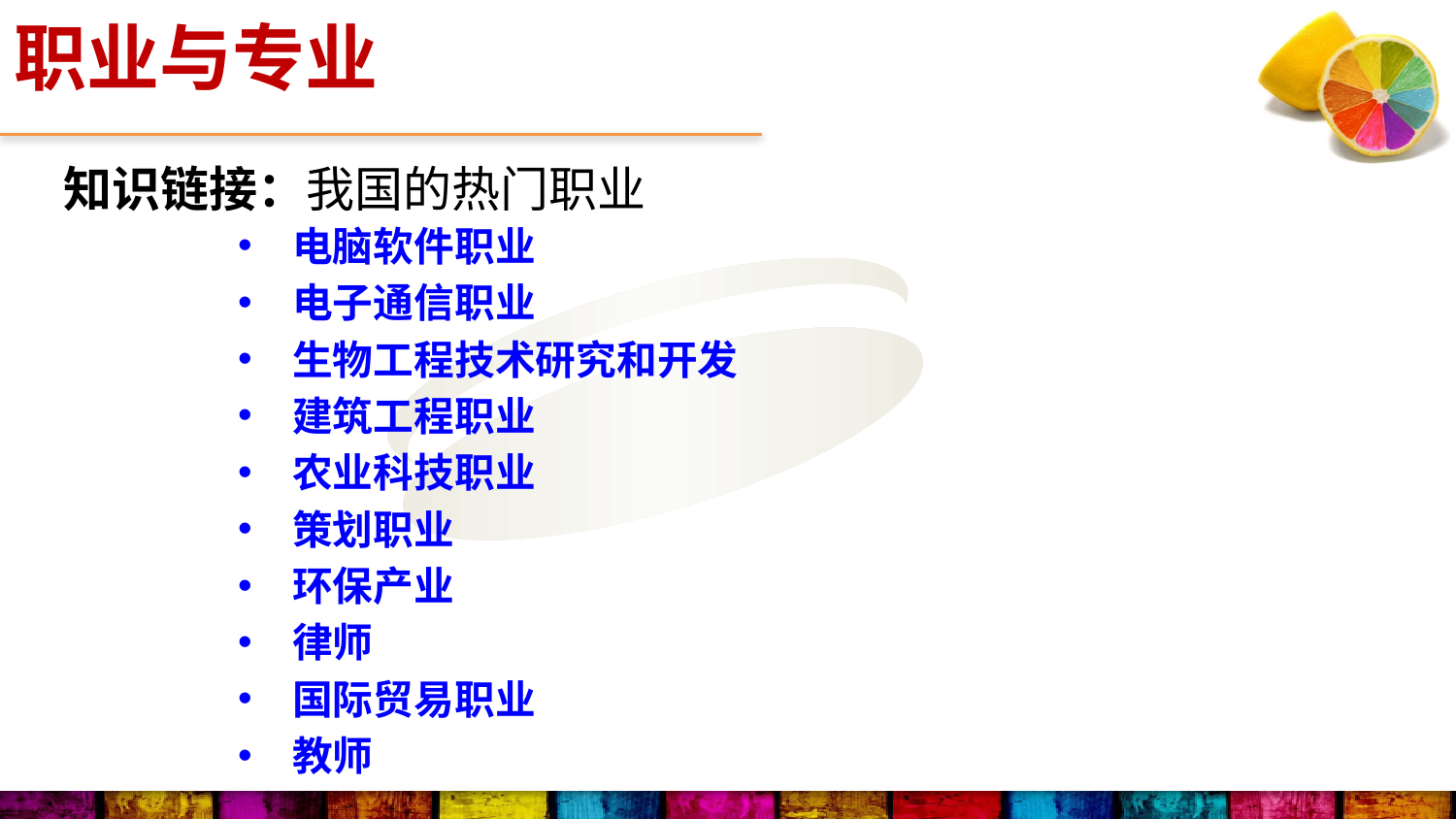

职业与专业

知识链接：我国的热门职业
电脑软件职业
电子通信职业
生物工程技术研究和开发
建筑工程职业
农业科技职业
策划职业
环保产业
律师
国际贸易职业
教师
FPA性格色彩的使命